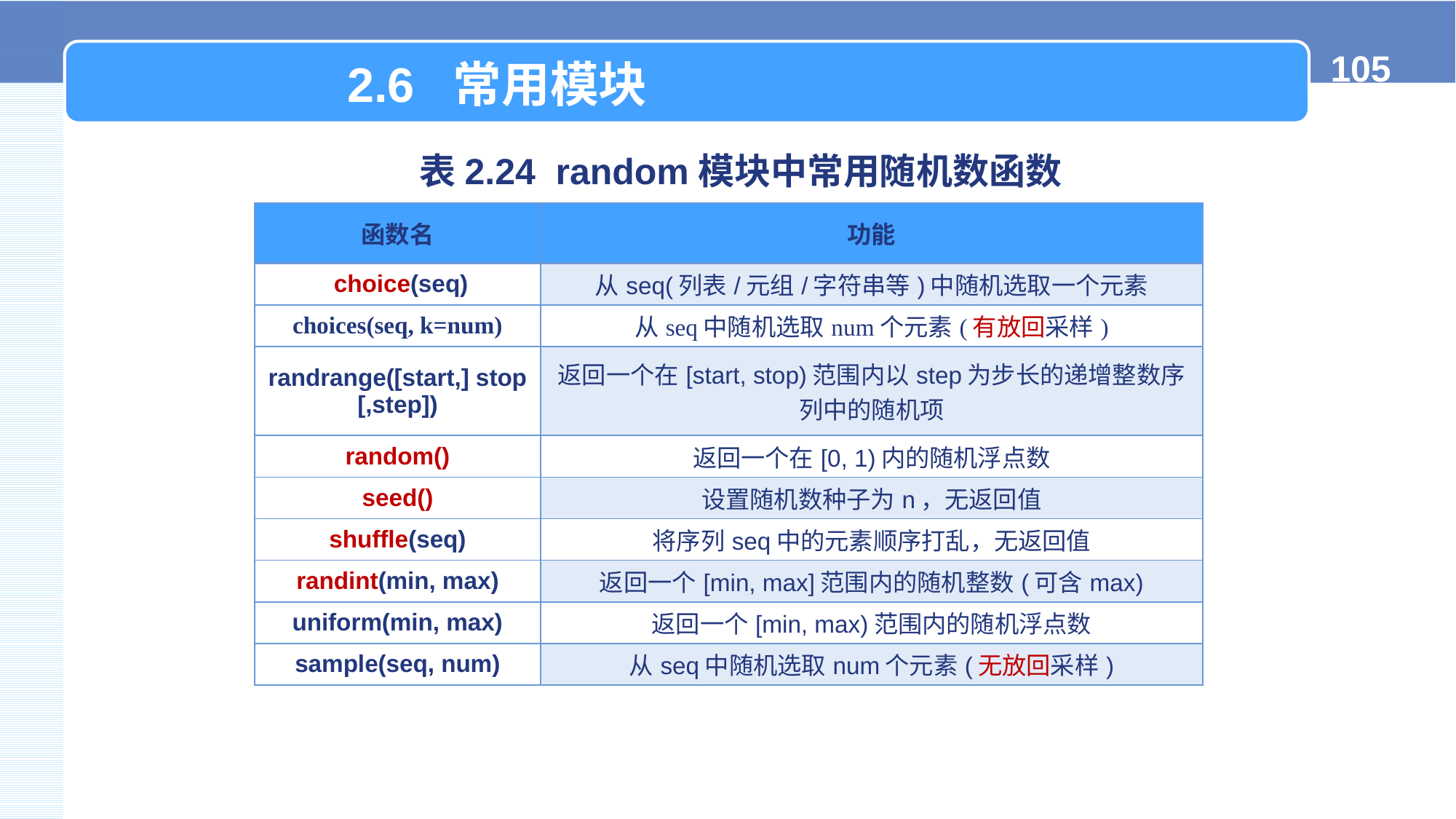

2.6  常用模块
表2.24  random模块中常用随机数函数
| 函数名 | 功能 |
| --- | --- |
| choice(seq) | 从seq(列表/元组/字符串等)中随机选取一个元素 |
| choices(seq, k=num) | 从seq中随机选取num个元素(有放回采样) |
| randrange([start,] stop [,step]) | 返回一个在[start, stop)范围内以step为步长的递增整数序列中的随机项 |
| random() | 返回一个在[0, 1)内的随机浮点数 |
| seed() | 设置随机数种子为n，无返回值 |
| shuffle(seq) | 将序列seq中的元素顺序打乱，无返回值 |
| randint(min, max) | 返回一个[min, max]范围内的随机整数(可含max) |
| uniform(min, max) | 返回一个[min, max)范围内的随机浮点数 |
| sample(seq, num) | 从seq中随机选取num个元素(无放回采样) |